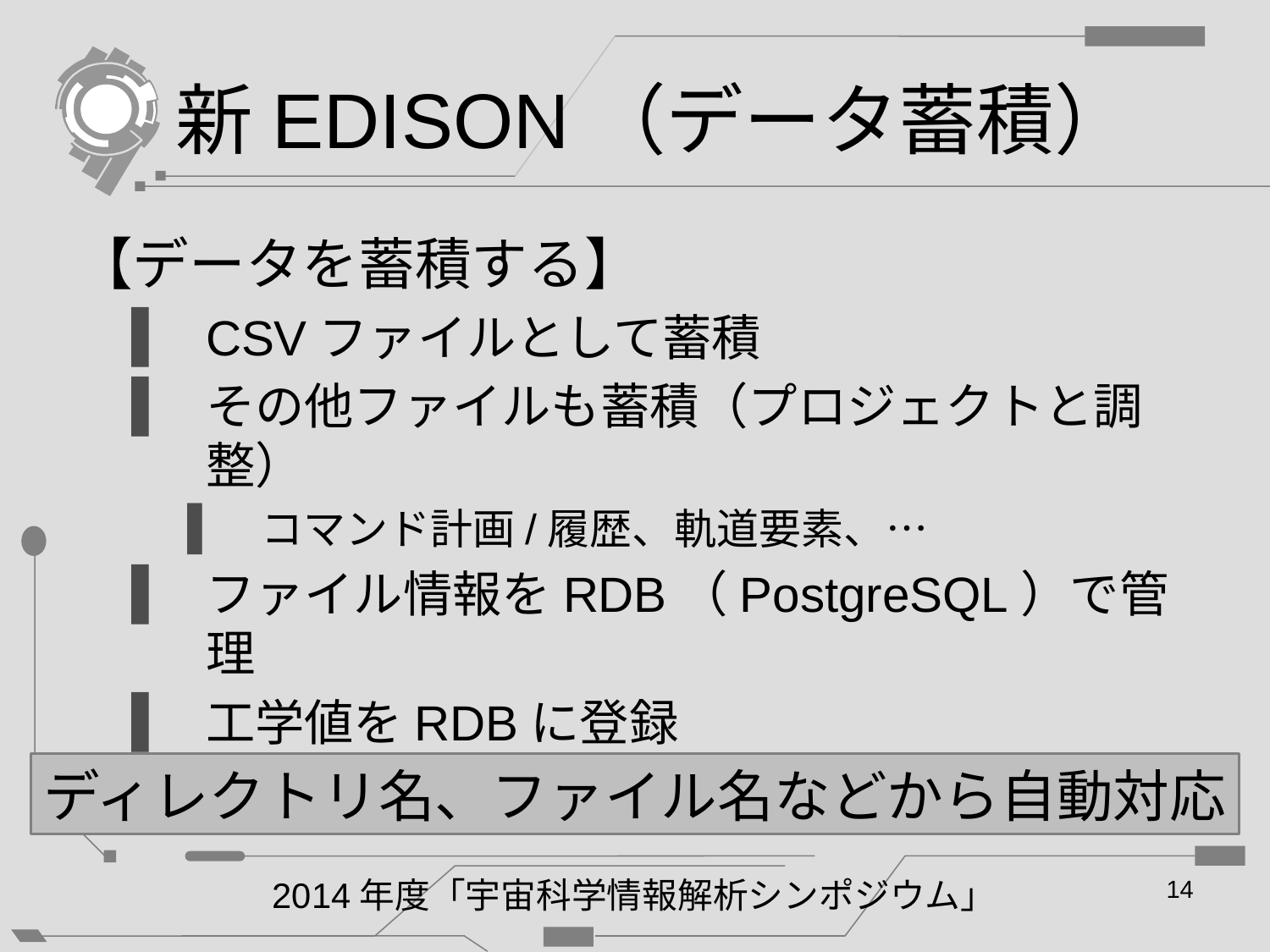

# 新EDISON（データ蓄積）
【データを蓄積する】
CSVファイルとして蓄積
その他ファイルも蓄積（プロジェクトと調整）
コマンド計画/履歴、軌道要素、…
ファイル情報をRDB（PostgreSQL）で管理
工学値をRDBに登録
SIBからDBテーブルの自動生成
ディレクトリ名、ファイル名などから自動対応
2014年度「宇宙科学情報解析シンポジウム」
14